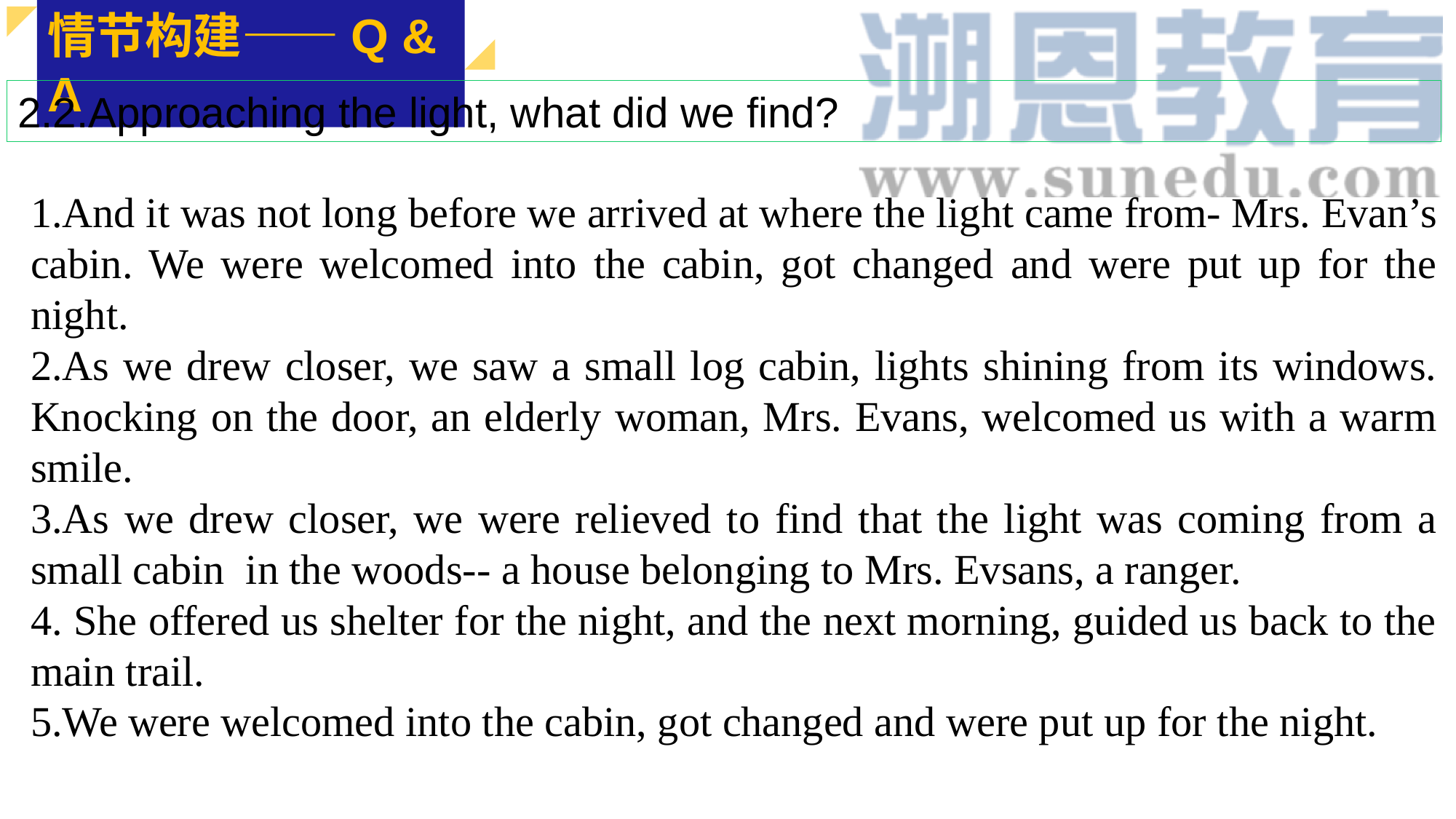

情节构建——Q & A

2.2.Approaching the light, what did we find?
1.And it was not long before we arrived at where the light came from- Mrs. Evan’s cabin. We were welcomed into the cabin, got changed and were put up for the night.
2.As we drew closer, we saw a small log cabin, lights shining from its windows. Knocking on the door, an elderly woman, Mrs. Evans, welcomed us with a warm smile.
3.As we drew closer, we were relieved to find that the light was coming from a small cabin  in the woods-- a house belonging to Mrs. Evsans, a ranger.
4. She offered us shelter for the night, and the next morning, guided us back to the main trail.
5.We were welcomed into the cabin, got changed and were put up for the night.